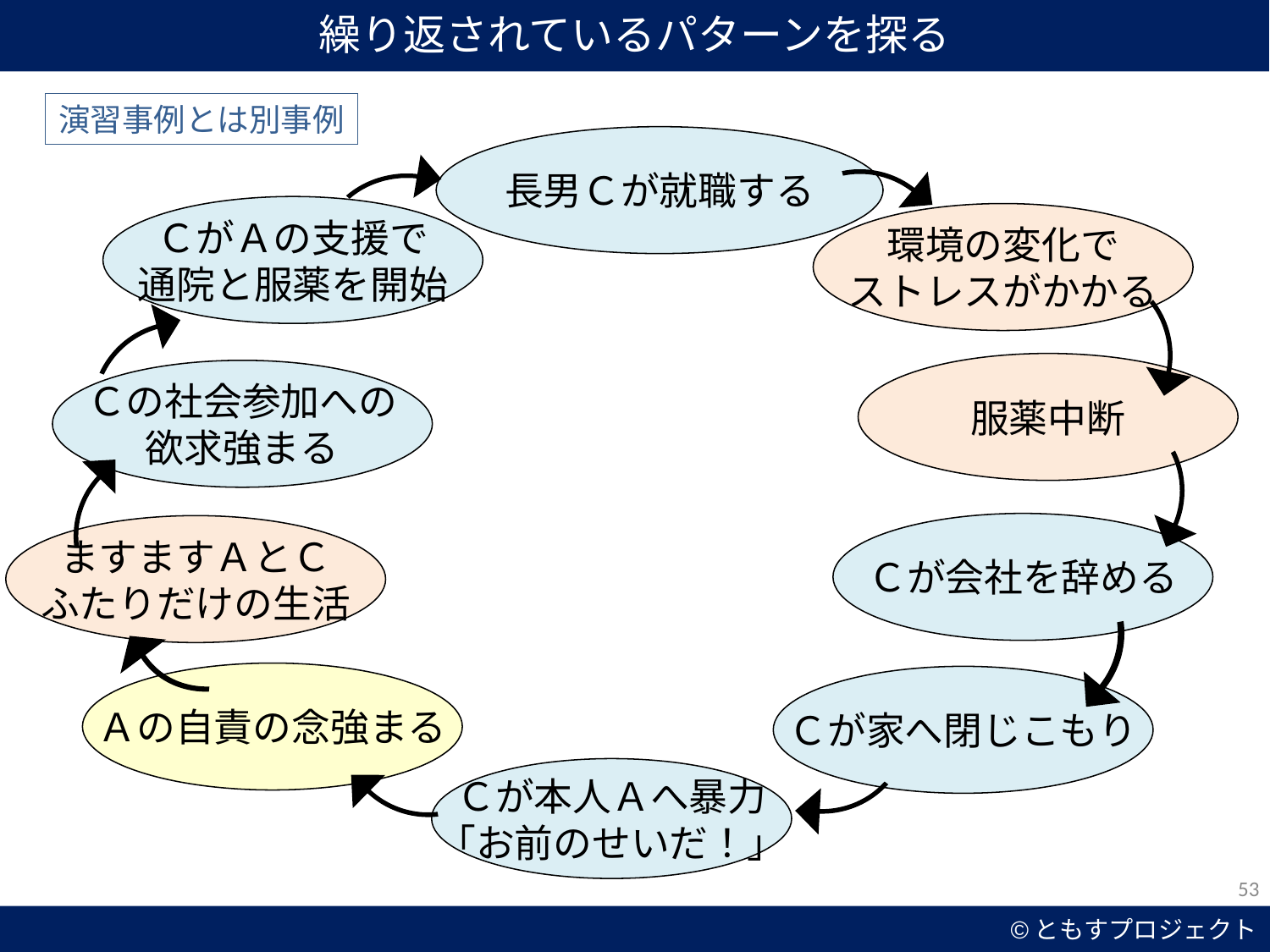

繰り返されているパターンを探る
演習事例とは別事例
長男Ｃが就職する

ＣがＡの支援で
通院と服薬を開始
環境の変化で
ストレスがかかる

服薬中断
Ｃの社会参加への
欲求強まる

Ｃが会社を辞める
ますますＡとＣ
ふたりだけの生活

Ａの自責の念強まる
Ｃが家へ閉じこもり
Ｃが本人Ａへ暴力
「お前のせいだ！」
53
©ともすプロジェクト
53